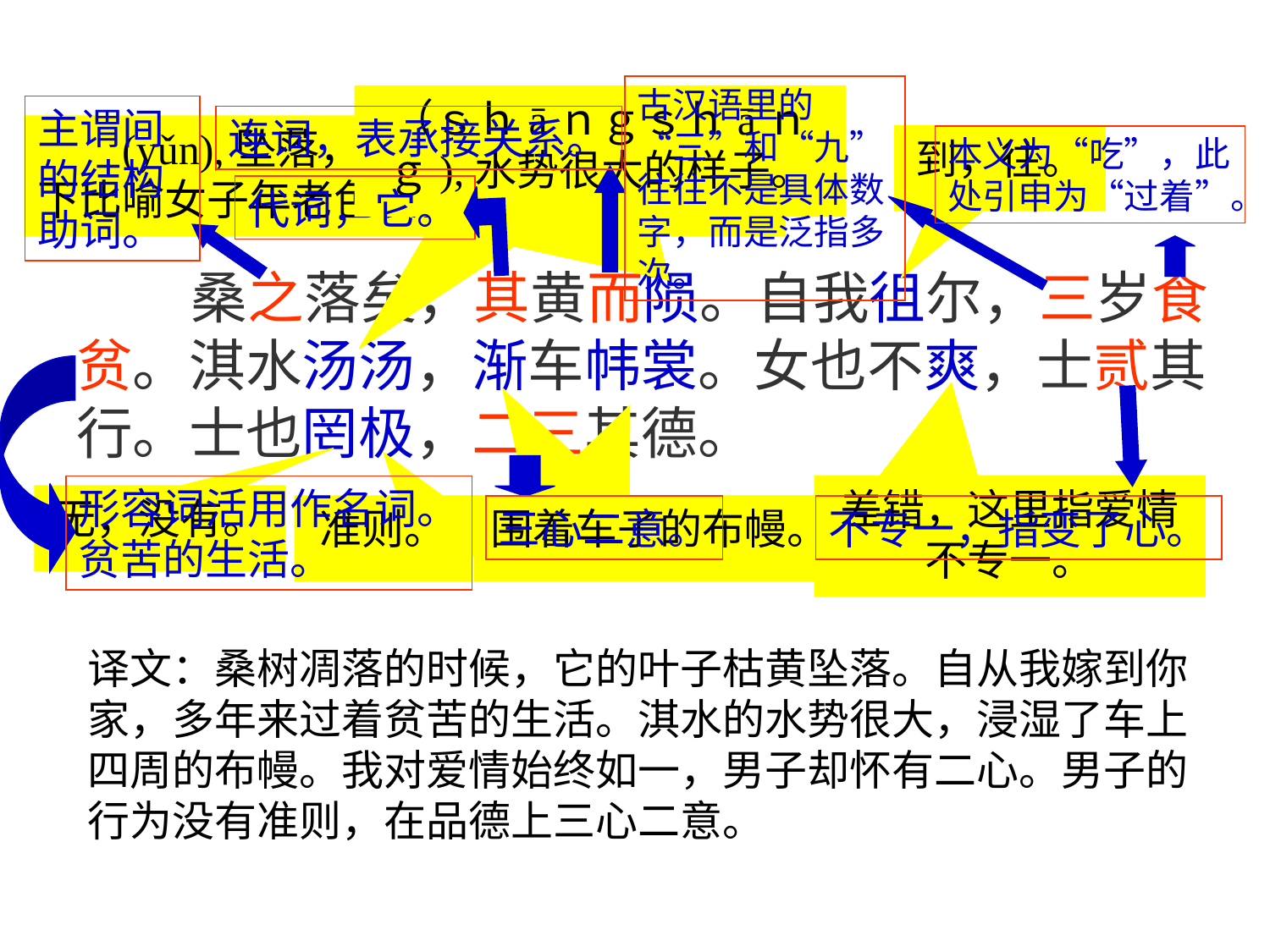

古汉语里的“三”和“九”往往不是具体数字，而是泛指多次。
（ｓｈāｎｇｓｈāｎｇ),水势很大的样子。
主谓间的结构助词。
连词，表承接关系。
        (yǔn),坠落，掉下。这里用黄叶落下比喻女子年老色衰。
到，往。
本义为“吃”，此处引申为“过着”。

代词，它。

        桑之落矣，其黄而陨。自我徂尔，三岁食
贫。淇水汤汤，渐车帏裳。女也不爽，士贰其
行。士也罔极，二三其德。

形容词活用作名词。
贫苦的生活。
差错，这里指爱情不专一。
无，没有。
准则。
（jiān），浸湿。
围着车子的布幔。
三心二意。
不专一，指变了心。
译文：桑树凋落的时候，它的叶子枯黄坠落。自从我嫁到你
家，多年来过着贫苦的生活。淇水的水势很大，浸湿了车上
四周的布幔。我对爱情始终如一，男子却怀有二心。男子的
行为没有准则，在品德上三心二意。